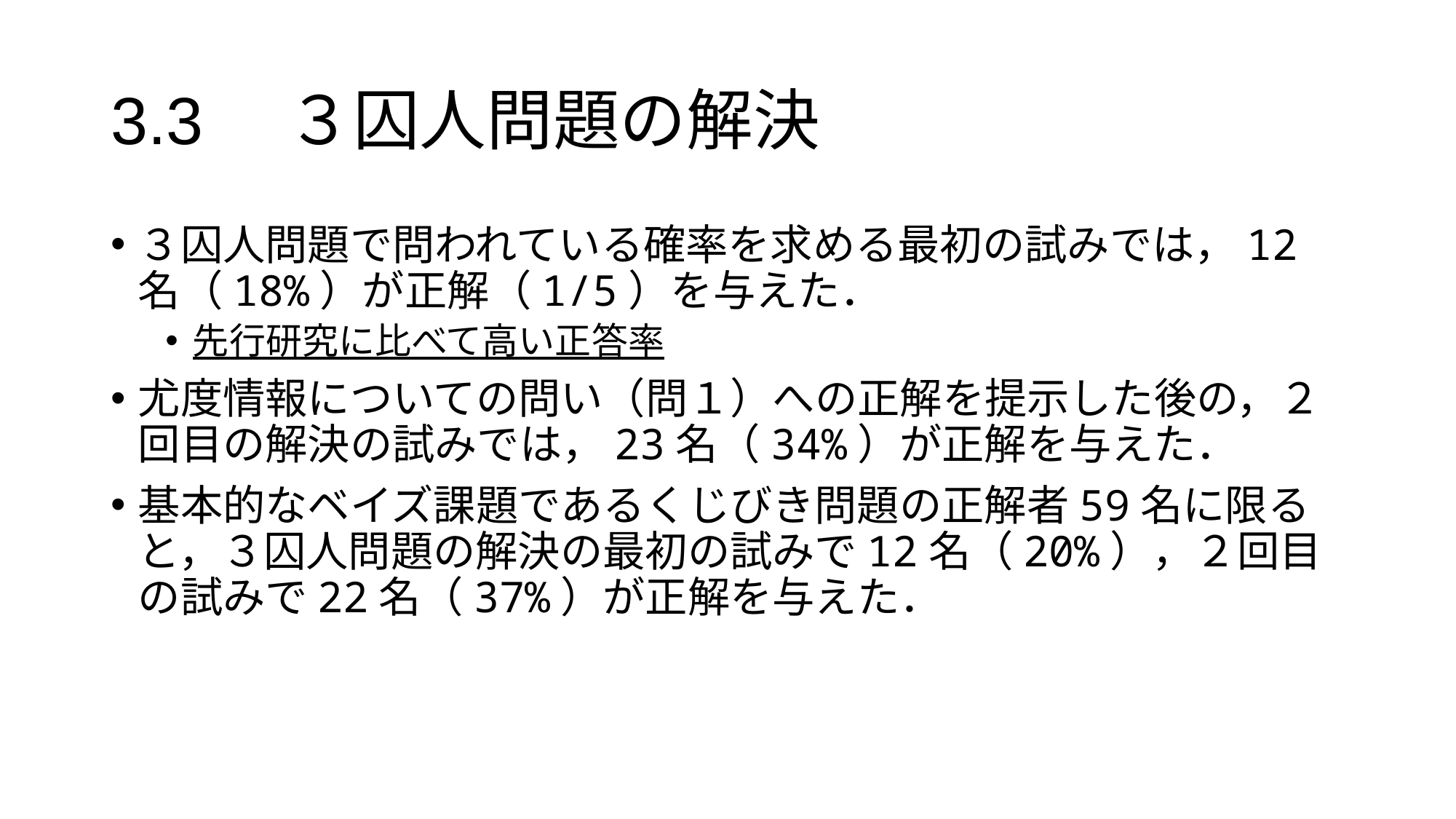

# 3.3　３囚人問題の解決
３囚人問題で問われている確率を求める最初の試みでは，12名（18%）が正解（1/5）を与えた．
先行研究に比べて高い正答率
尤度情報についての問い（問１）への正解を提示した後の，２回目の解決の試みでは，23名（34%）が正解を与えた．
基本的なベイズ課題であるくじびき問題の正解者59名に限ると，３囚人問題の解決の最初の試みで12名（20%），２回目の試みで22名（37%）が正解を与えた．